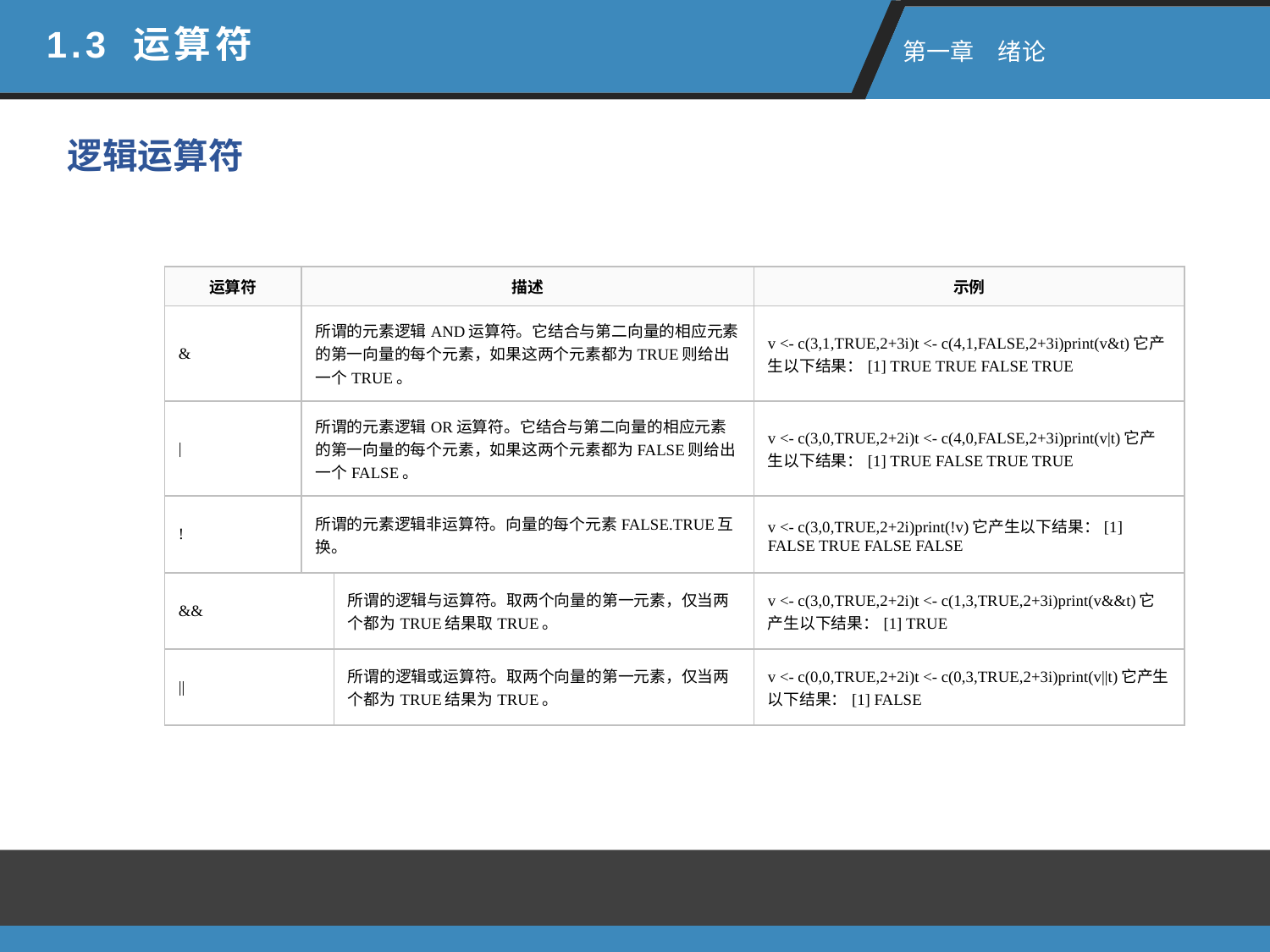

1.3 运算符
  第一章　绪论
逻辑运算符
| 运算符 | 描述 |  | 示例 |
| --- | --- | --- | --- |
| & | 所谓的元素逻辑AND运算符。它结合与第二向量的相应元素的第一向量的每个元素，如果这两个元素都为TRUE则给出一个TRUE。 |  | v <- c(3,1,TRUE,2+3i)t <- c(4,1,FALSE,2+3i)print(v&t)它产生以下结果：[1] TRUE TRUE FALSE TRUE |
| | | 所谓的元素逻辑OR运算符。它结合与第二向量的相应元素的第一向量的每个元素，如果这两个元素都为FALSE则给出一个FALSE。 |  | v <- c(3,0,TRUE,2+2i)t <- c(4,0,FALSE,2+3i)print(v|t)它产生以下结果：[1] TRUE FALSE TRUE TRUE |
| ! | 所谓的元素逻辑非运算符。向量的每个元素FALSE.TRUE互换。 |  | v <- c(3,0,TRUE,2+2i)print(!v)它产生以下结果：[1] FALSE TRUE FALSE FALSE |
| && |  | 所谓的逻辑与运算符。取两个向量的第一元素，仅当两个都为TRUE结果取TRUE。 | v <- c(3,0,TRUE,2+2i)t <- c(1,3,TRUE,2+3i)print(v&&t)它产生以下结果：[1] TRUE |
| || |  | 所谓的逻辑或运算符。取两个向量的第一元素，仅当两个都为TRUE结果为TRUE。 | v <- c(0,0,TRUE,2+2i)t <- c(0,3,TRUE,2+3i)print(v||t)它产生以下结果：[1] FALSE |